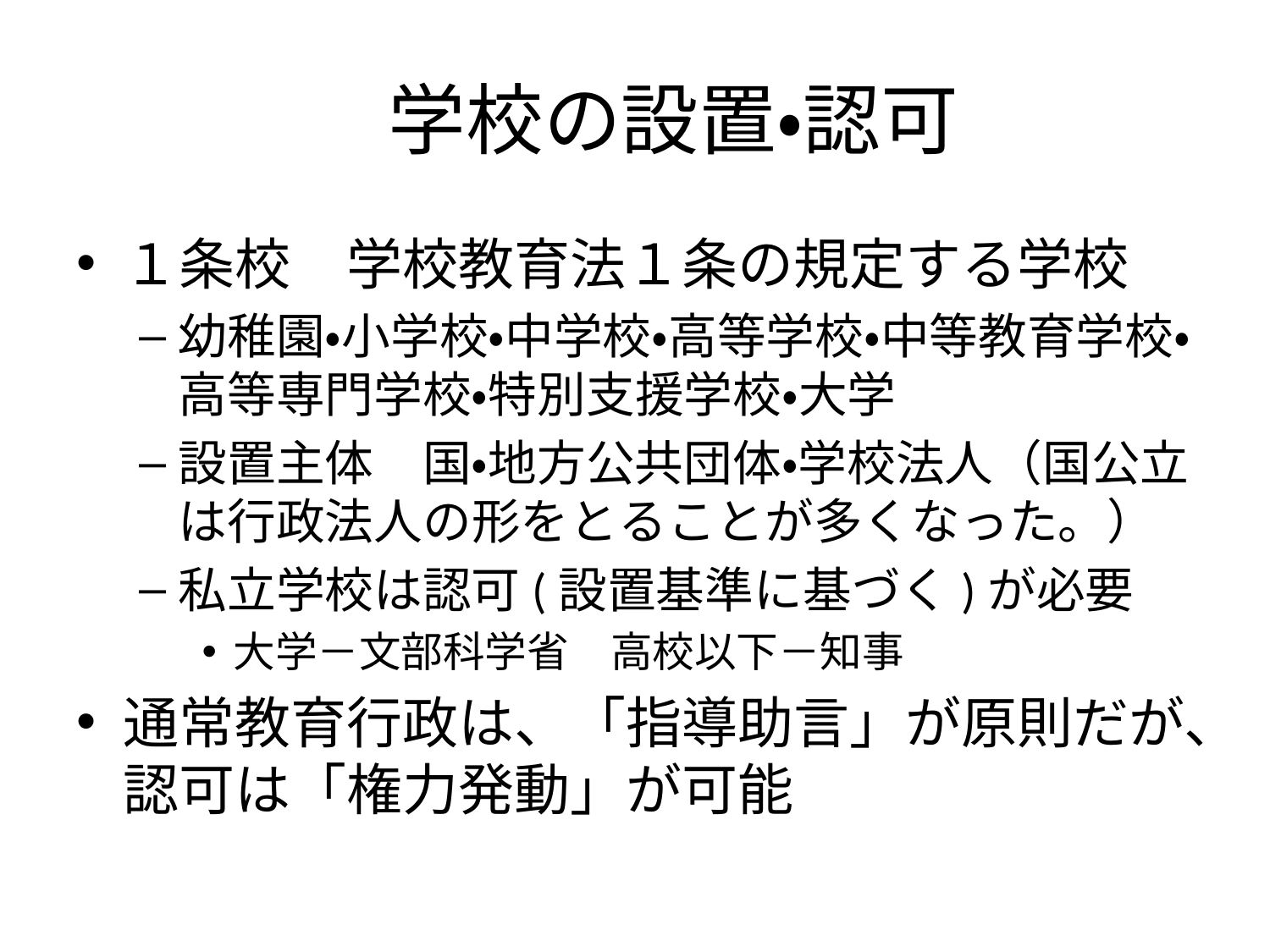

# 学校の設置・認可
１条校　学校教育法１条の規定する学校
幼稚園・小学校・中学校・高等学校・中等教育学校・高等専門学校・特別支援学校・大学
設置主体　国・地方公共団体・学校法人（国公立は行政法人の形をとることが多くなった。）
私立学校は認可(設置基準に基づく)が必要
大学－文部科学省　高校以下－知事
通常教育行政は、「指導助言」が原則だが、認可は「権力発動」が可能